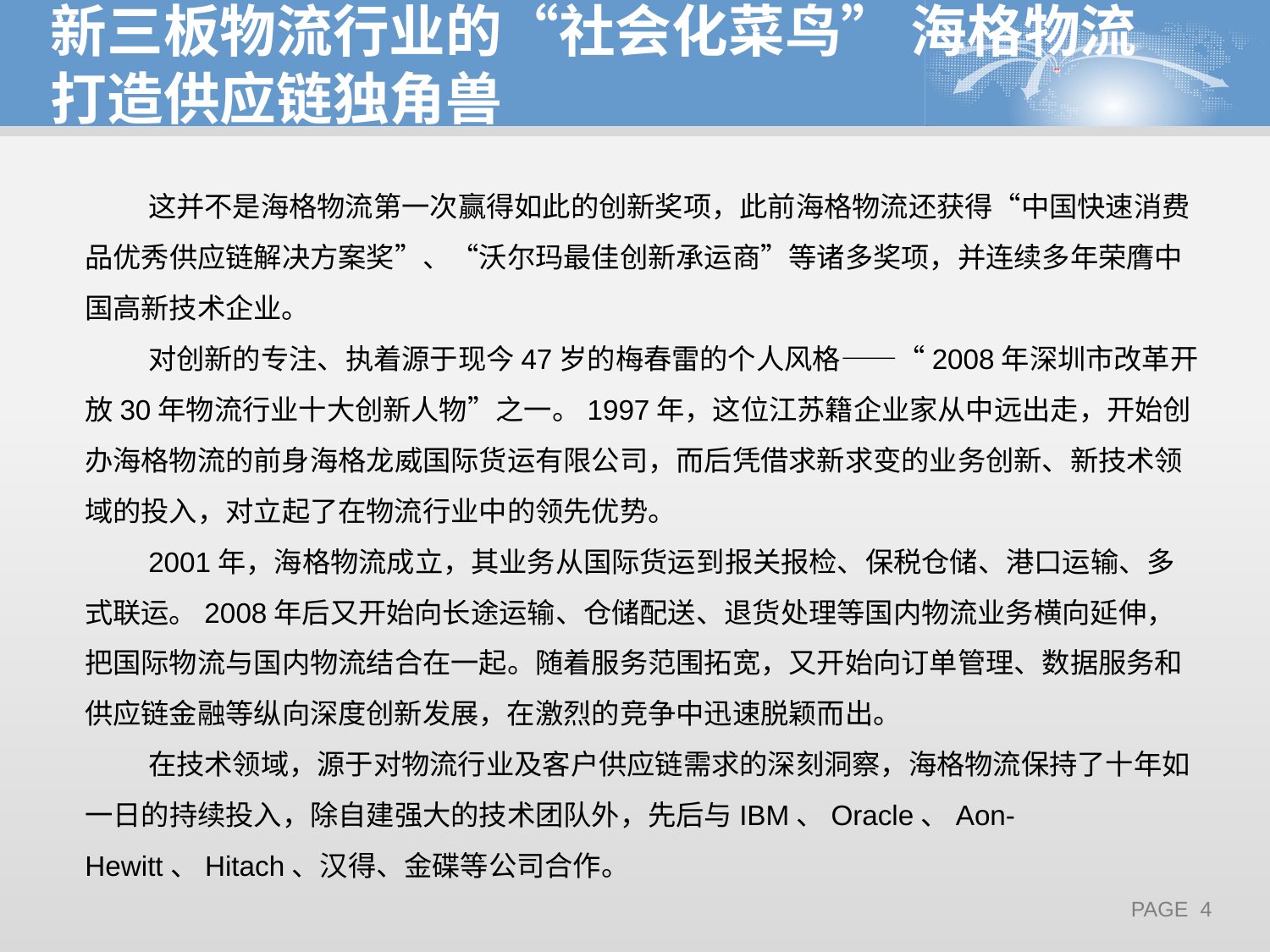

新三板物流行业的“社会化菜鸟” 海格物流打造供应链独角兽
这并不是海格物流第一次赢得如此的创新奖项，此前海格物流还获得“中国快速消费品优秀供应链解决方案奖”、“沃尔玛最佳创新承运商”等诸多奖项，并连续多年荣膺中国高新技术企业。
对创新的专注、执着源于现今47岁的梅春雷的个人风格——“2008年深圳市改革开放30年物流行业十大创新人物”之一。1997年，这位江苏籍企业家从中远出走，开始创办海格物流的前身海格龙威国际货运有限公司，而后凭借求新求变的业务创新、新技术领域的投入，对立起了在物流行业中的领先优势。
2001年，海格物流成立，其业务从国际货运到报关报检、保税仓储、港口运输、多式联运。2008年后又开始向长途运输、仓储配送、退货处理等国内物流业务横向延伸，把国际物流与国内物流结合在一起。随着服务范围拓宽，又开始向订单管理、数据服务和供应链金融等纵向深度创新发展，在激烈的竞争中迅速脱颖而出。
在技术领域，源于对物流行业及客户供应链需求的深刻洞察，海格物流保持了十年如一日的持续投入，除自建强大的技术团队外，先后与IBM、Oracle、Aon-Hewitt、Hitach、汉得、金碟等公司合作。